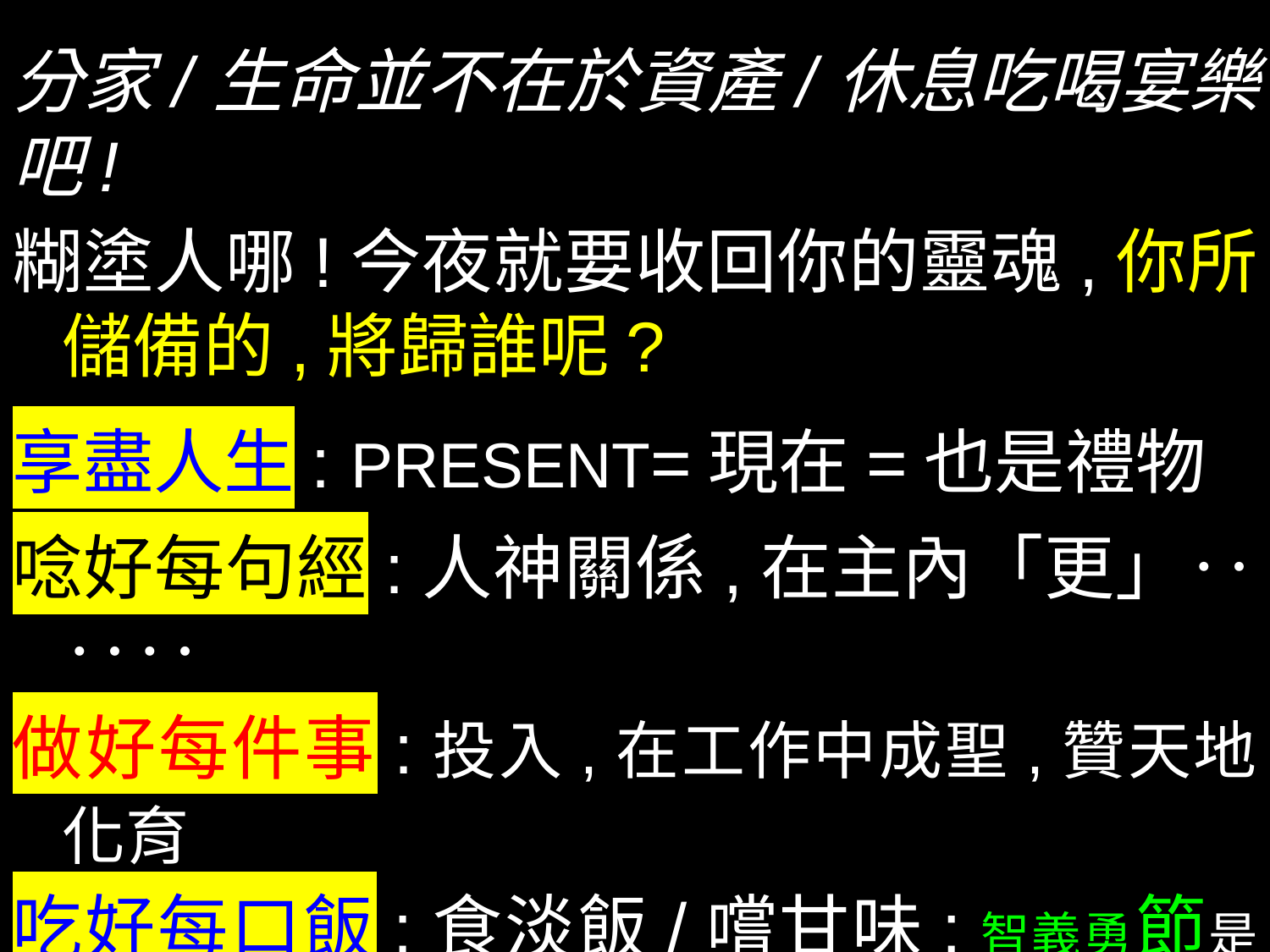

分家/生命並不在於資產/休息吃喝宴樂吧!
糊塗人哪!今夜就要收回你的靈魂,你所儲備的,將歸誰呢?
享盡人生: PRESENT=現在=也是禮物
唸好每句經:人神關係,在主內「更」‥‥‥
做好每件事:投入,在工作中成聖,贊天地化育
吃好每口飯:食淡飯/嚐甘味;智義勇節是樂源
睡好每個覺:春有百花秋有月,夏有涼風冬有雪
                      若無煩事掛心頭,便是人間好時節